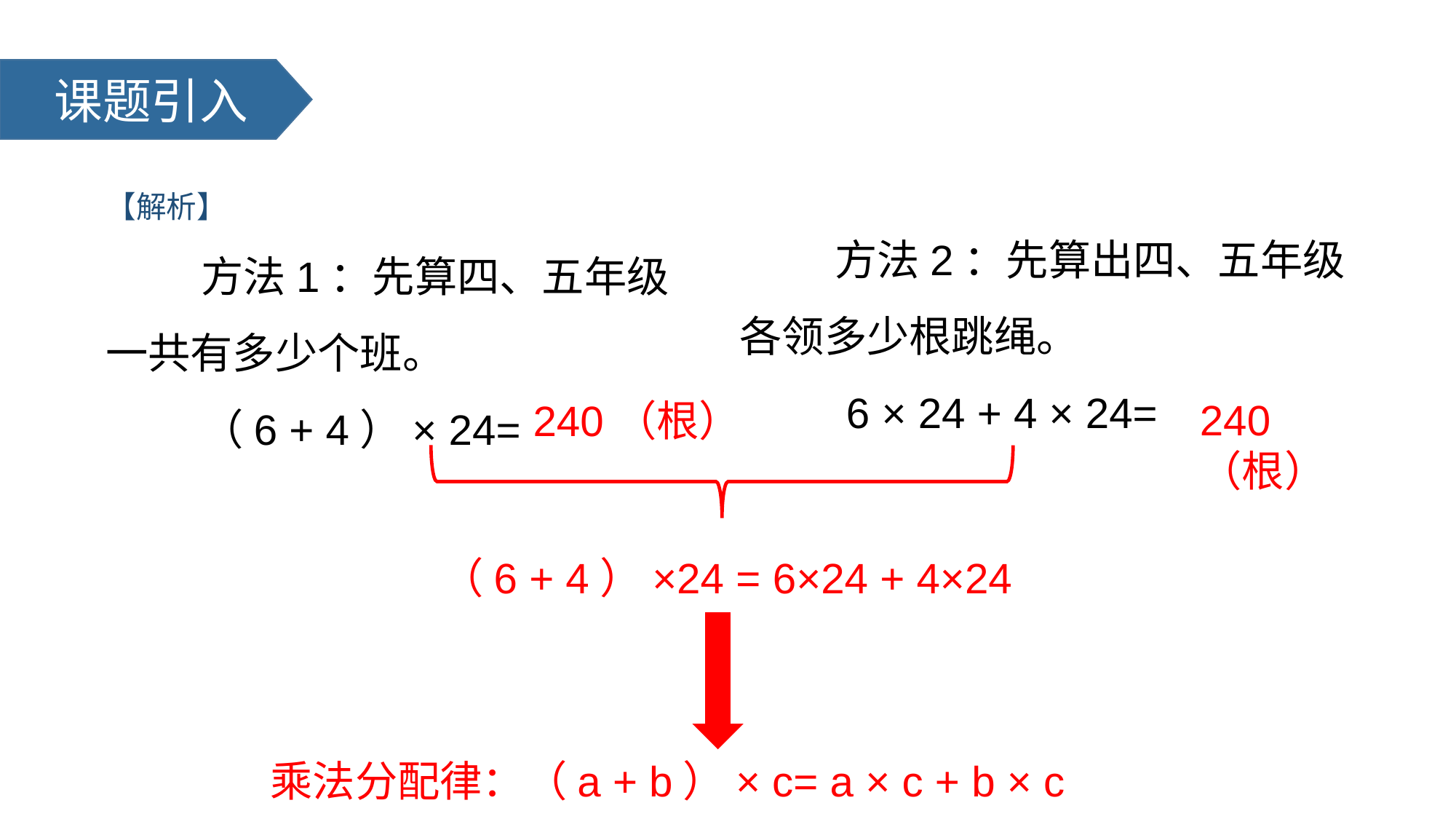

课题引入
【解析】
         方法1：先算四、五年级一共有多少个班。
         （6 + 4）× 24=

         方法2：先算出四、五年级各领多少根跳绳。
         6 × 24 + 4 × 24=

240（根）
240（根）
（6 + 4）×24 = 6×24 + 4×24

乘法分配律：（a + b）× c= a × c + b × c